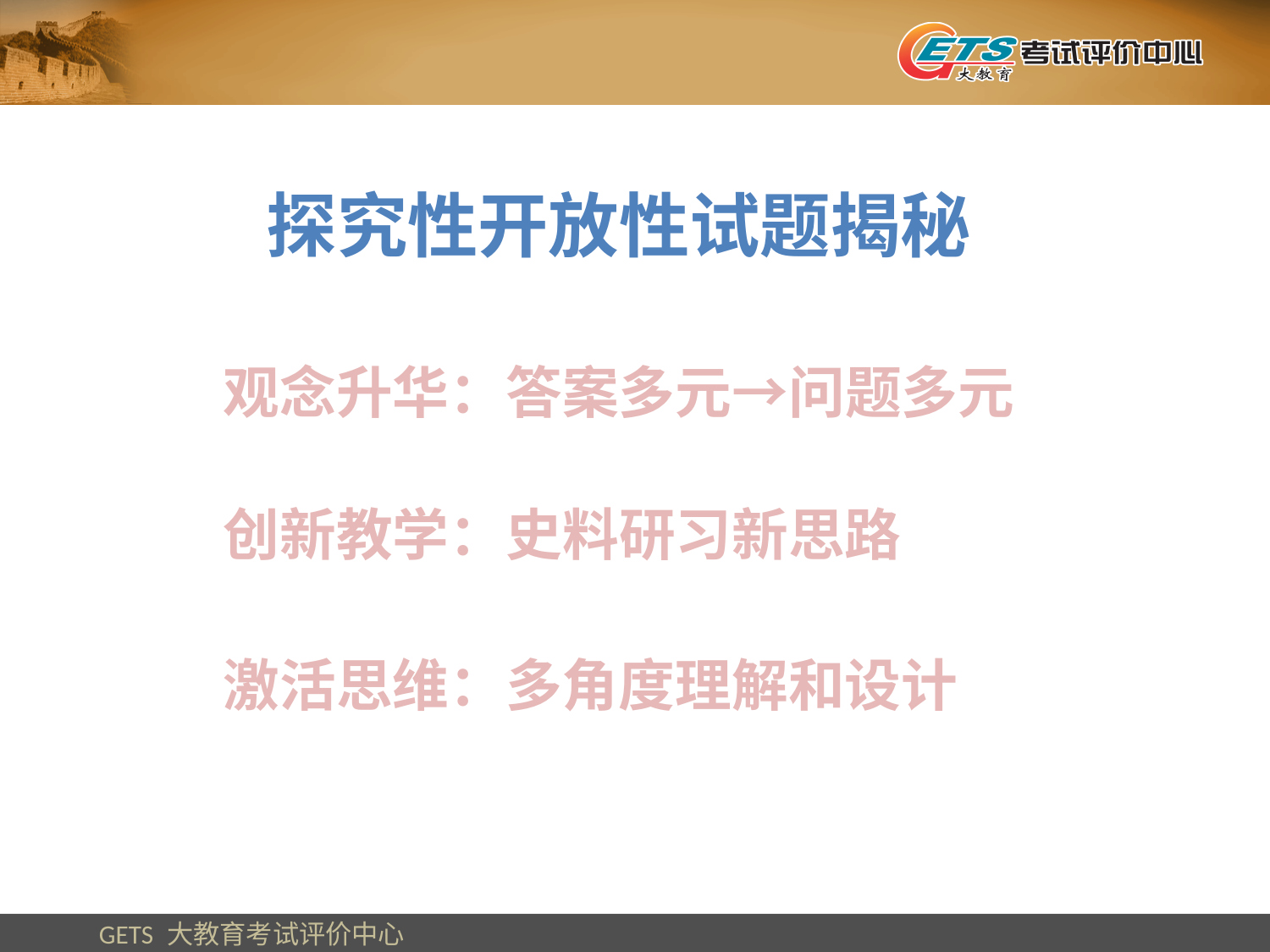

探究性开放性试题揭秘
观念升华：答案多元→问题多元
创新教学：史料研习新思路
激活思维：多角度理解和设计